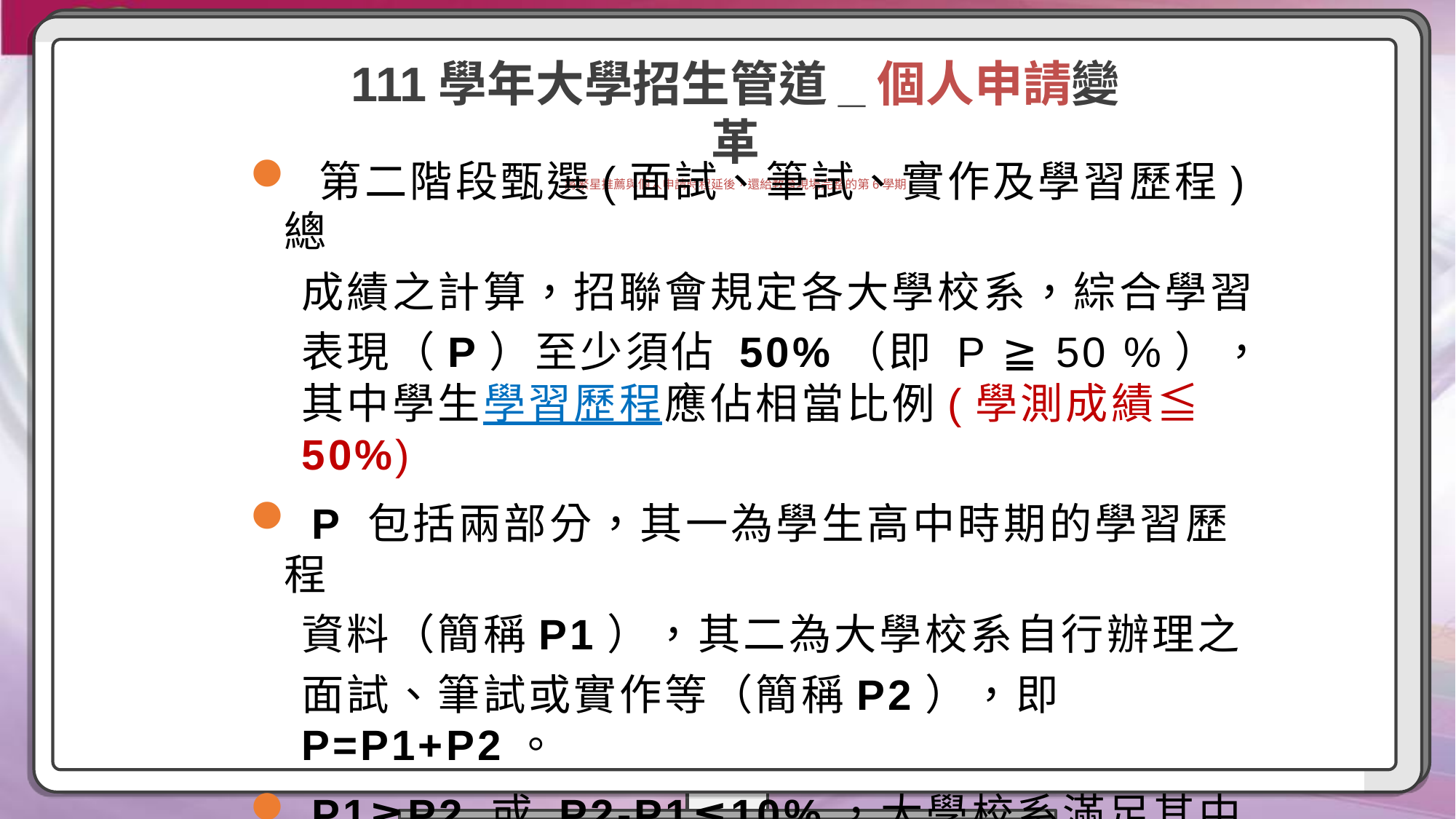

111學年大學招生管道_個人申請變革
將繁星推薦與個人申請時程延後，還給教育現場完整的第6學期
 第二階段甄選(面試、筆試、實作及學習歷程)總
成績之計算，招聯會規定各大學校系，綜合學習
表現（P）至少須佔 50%（即 P ≧ 50 %），其中學生學習歷程應佔相當比例(學測成績≦ 50%)
 P 包括兩部分，其一為學生高中時期的學習歷程
資料（簡稱P1），其二為大學校系自行辦理之
面試、筆試或實作等（簡稱P2），即P=P1+P2。
 P1≧P2 或 P2-P1≦10%，大學校系滿足其中一
項即可。醫牙藥學系：P1≧10%。